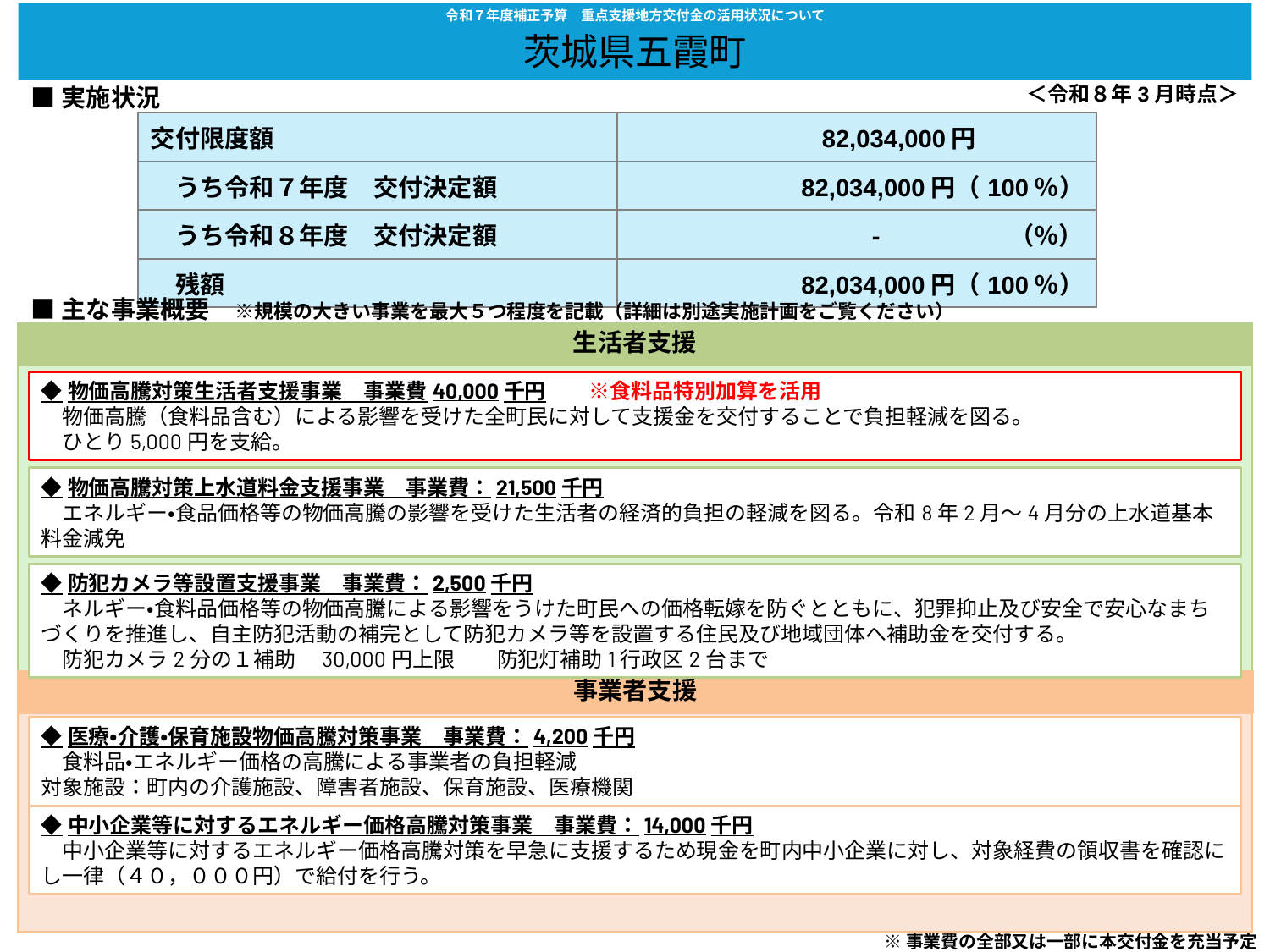

令和７年度補正予算　重点支援地方交付金の活用状況について
茨城県五霞町
＜令和８年3月時点＞
■実施状況
| 交付限度額 | 82,034,000円 |
| --- | --- |
| うち令和７年度　交付決定額 | 82,034,000円（100％） |
| うち令和８年度　交付決定額 | -　　　　　（％） |
| 残額 | 82,034,000円（100％） |
■主な事業概要　※規模の大きい事業を最大５つ程度を記載（詳細は別途実施計画をご覧ください）
生活者支援

◆物価高騰対策生活者支援事業　事業費40,000千円　　※食料品特別加算を活用
　物価高騰（食料品含む）による影響を受けた全町民に対して支援金を交付することで負担軽減を図る。
　ひとり5,000円を支給。
◆物価高騰対策上水道料金支援事業　事業費：21,500千円
　エネルギー・食品価格等の物価高騰の影響を受けた生活者の経済的負担の軽減を図る。令和8年2月～4月分の上水道基本料金減免
◆防犯カメラ等設置支援事業　事業費：2,500千円
　ネルギー・食料品価格等の物価高騰による影響をうけた町民への価格転嫁を防ぐとともに、犯罪抑止及び安全で安心なまちづくりを推進し、自主防犯活動の補完として防犯カメラ等を設置する住民及び地域団体へ補助金を交付する。
　防犯カメラ2分の１補助　30,000円上限　　防犯灯補助1行政区2台まで
事業者支援

◆医療・介護・保育施設物価高騰対策事業　事業費：4,200千円
　食料品・エネルギー価格の高騰による事業者の負担軽減
対象施設：町内の介護施設、障害者施設、保育施設、医療機関
◆中小企業等に対するエネルギー価格高騰対策事業　事業費：14,000千円
　中小企業等に対するエネルギー価格高騰対策を早急に支援するため現金を町内中小企業に対し、対象経費の領収書を確認にし一律（４０，０００円）で給付を行う。
※事業費の全部又は一部に本交付金を充当予定